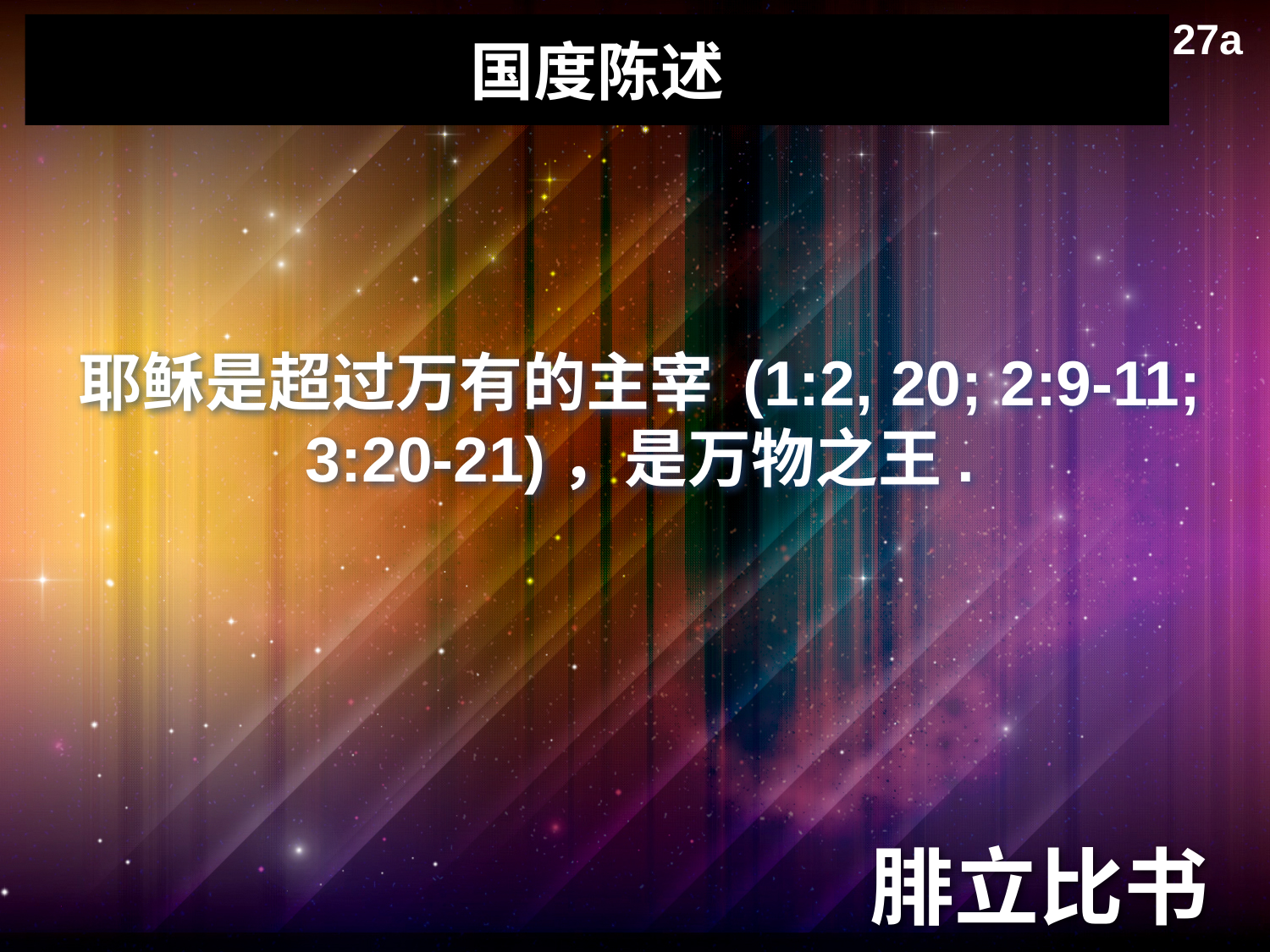

27a
# 国度陈述
耶稣是超过万有的主宰 (1:2, 20; 2:9-11; 3:20-21)，是万物之王.
腓立比书